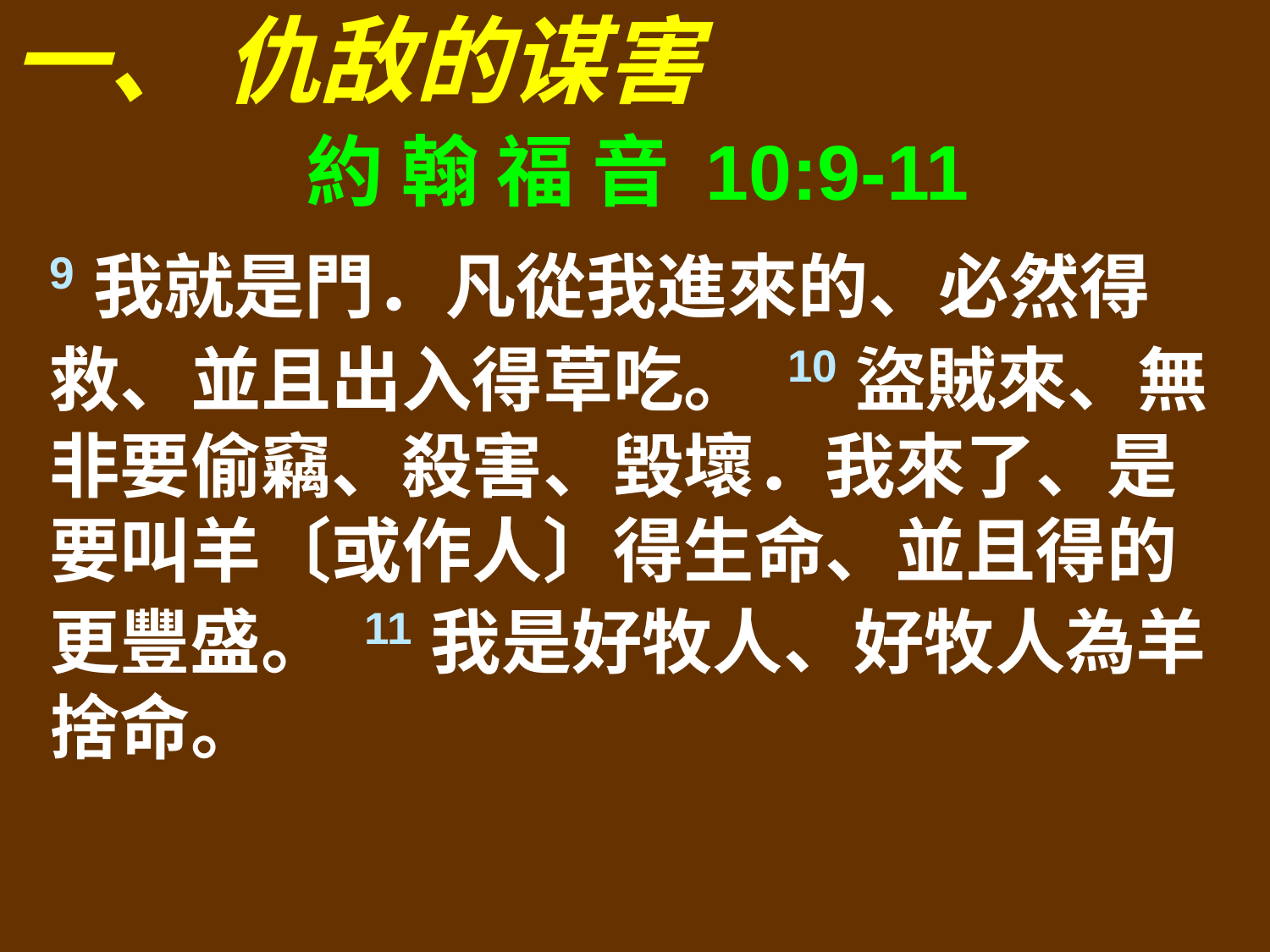

一、 仇敌的谋害
約 翰 福 音 10:9-11
9我就是門．凡從我進來的、必然得救、並且出入得草吃。 10盜賊來、無非要偷竊、殺害、毀壞．我來了、是要叫羊〔或作人〕得生命、並且得的更豐盛。 11我是好牧人、好牧人為羊捨命。